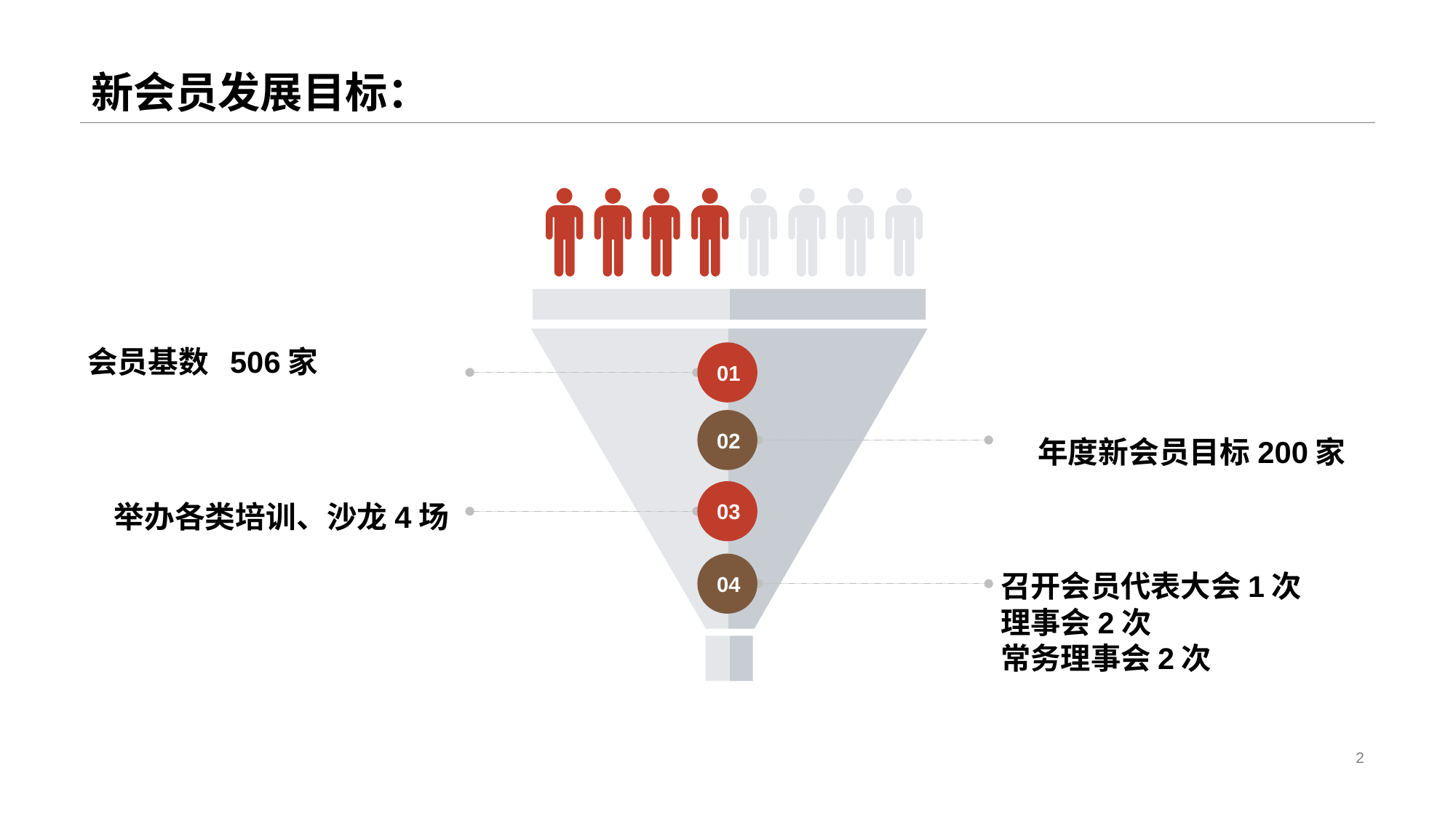

# 新会员发展目标：

会员基数  506家
01
02
年度新会员目标200家
03
04

举办各类培训、沙龙4场
召开会员代表大会1次
理事会2次
常务理事会2次
2